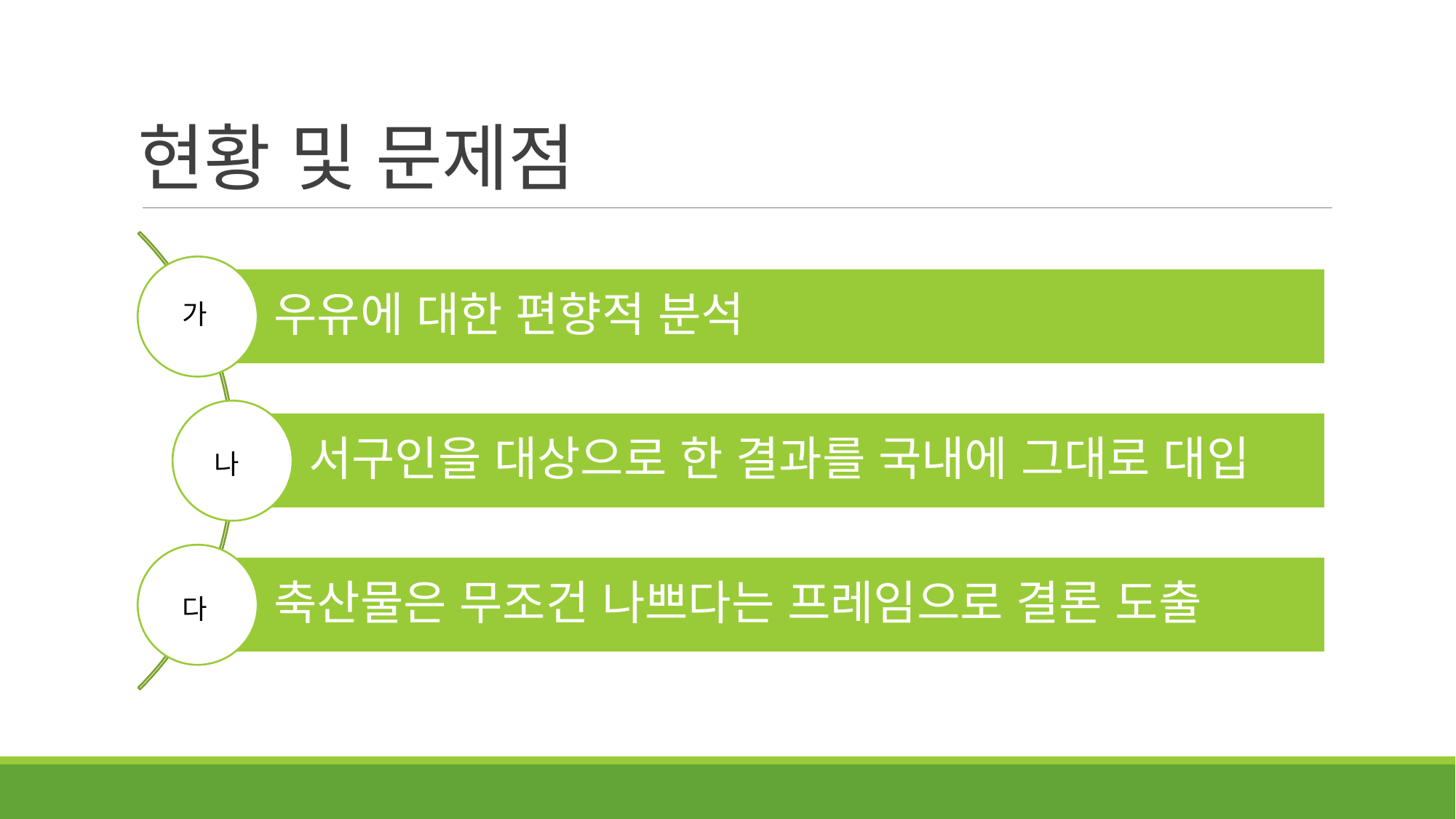

# 현황 및 문제점
우유에 대한 편향적 분석
서구인을 대상으로 한 결과를 국내에 그대로 대입
축산물은 무조건 나쁘다는 프레임으로 결론 도출
가
나
다